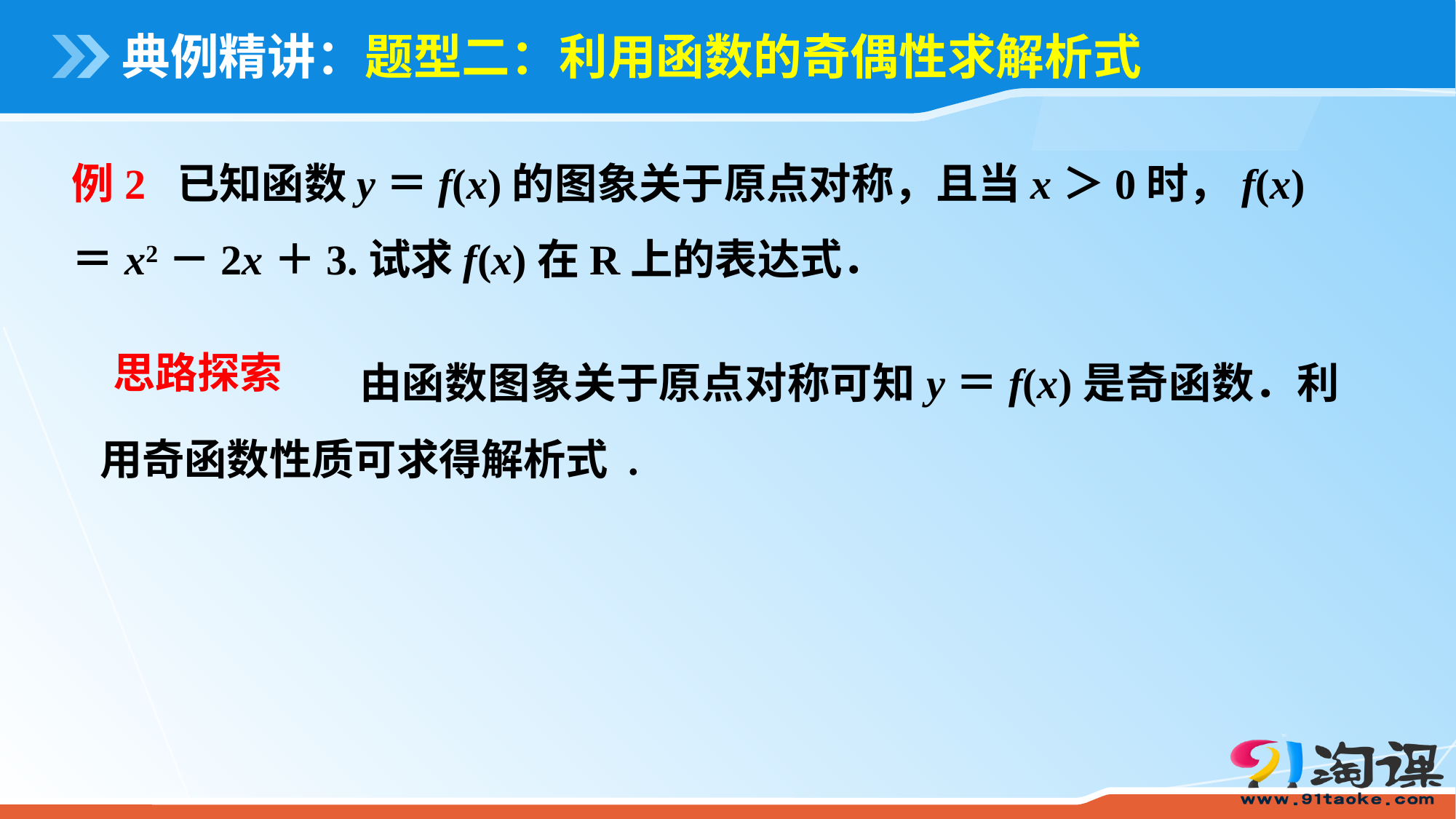

# 典例精讲：题型二：利用函数的奇偶性求解析式
例2  已知函数y＝f(x)的图象关于原点对称，且当x＞0时，f(x)＝x2－2x＋3.试求f(x)在R上的表达式．
              由函数图象关于原点对称可知y＝f(x)是奇函数．利用奇函数性质可求得解析式 .
思路探索